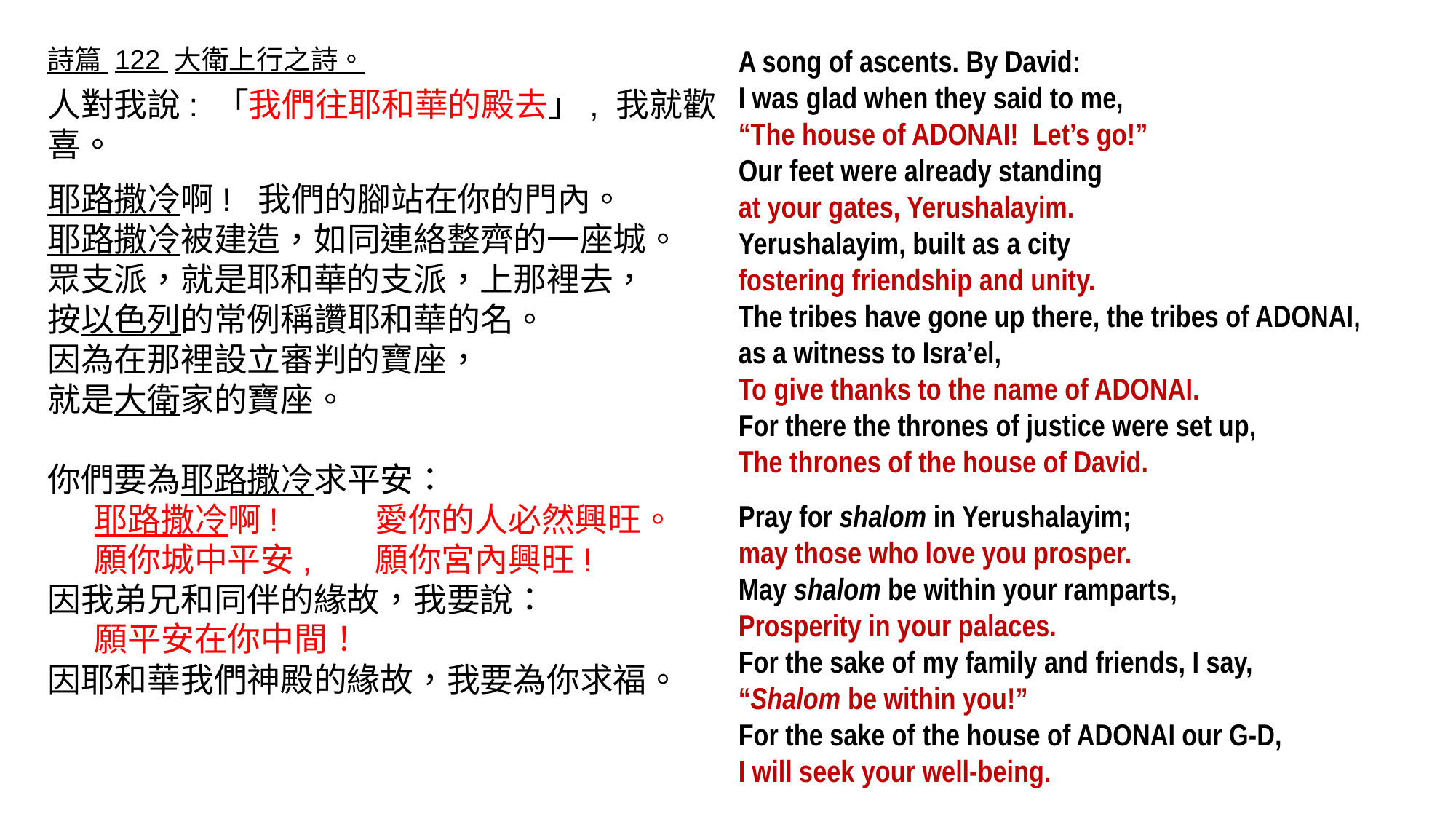

詩篇 122 大衛上行之詩。

人對我說: 「我們往耶和華的殿去」, 我就歡喜。
耶路撒冷啊!  我們的腳站在你的門內。
耶路撒冷被建造，如同連絡整齊的一座城。
眾支派，就是耶和華的支派，上那裡去，
按以色列的常例稱讚耶和華的名。
因為在那裡設立審判的寶座，
就是大衛家的寶座。
你們要為耶路撒冷求平安：
耶路撒冷啊! 	愛你的人必然興旺。
願你城中平安, 	願你宮內興旺!
因我弟兄和同伴的緣故，我要說：
願平安在你中間！
因耶和華我們神殿的緣故，我要為你求福。
A song of ascents. By David:
I was glad when they said to me,
“The house of ADONAI!  Let’s go!”
Our feet were already standing
at your gates, Yerushalayim.
Yerushalayim, built as a city
fostering friendship and unity.
The tribes have gone up there, the tribes of ADONAI,
as a witness to Isra’el,
To give thanks to the name of ADONAI.
For there the thrones of justice were set up,
The thrones of the house of David.

Pray for shalom in Yerushalayim;
may those who love you prosper.
May shalom be within your ramparts,
Prosperity in your palaces.
For the sake of my family and friends, I say,
“Shalom be within you!”
For the sake of the house of ADONAI our G-D,
I will seek your well-being.